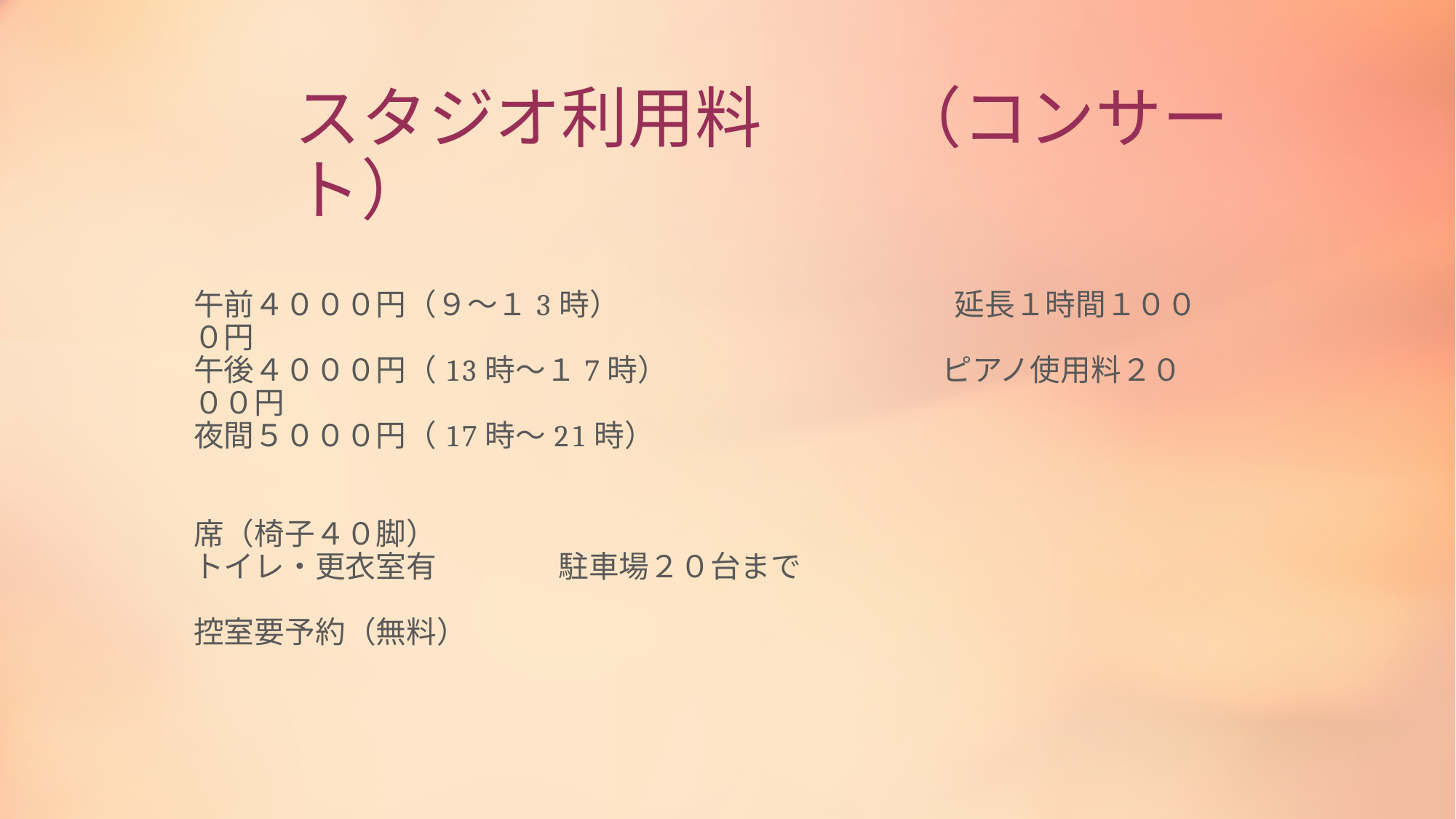

# スタジオ利用料　　（コンサート）
午前４０００円（９～１3時）　　　　　　　　　　　延長１時間１０００円
午後４０００円（13時～１7時）　　　　　　　　　ピアノ使用料２０００円
夜間５０００円（17時～21時）

席（椅子４０脚）
トイレ・更衣室有　　　　駐車場２０台まで

控室要予約（無料）